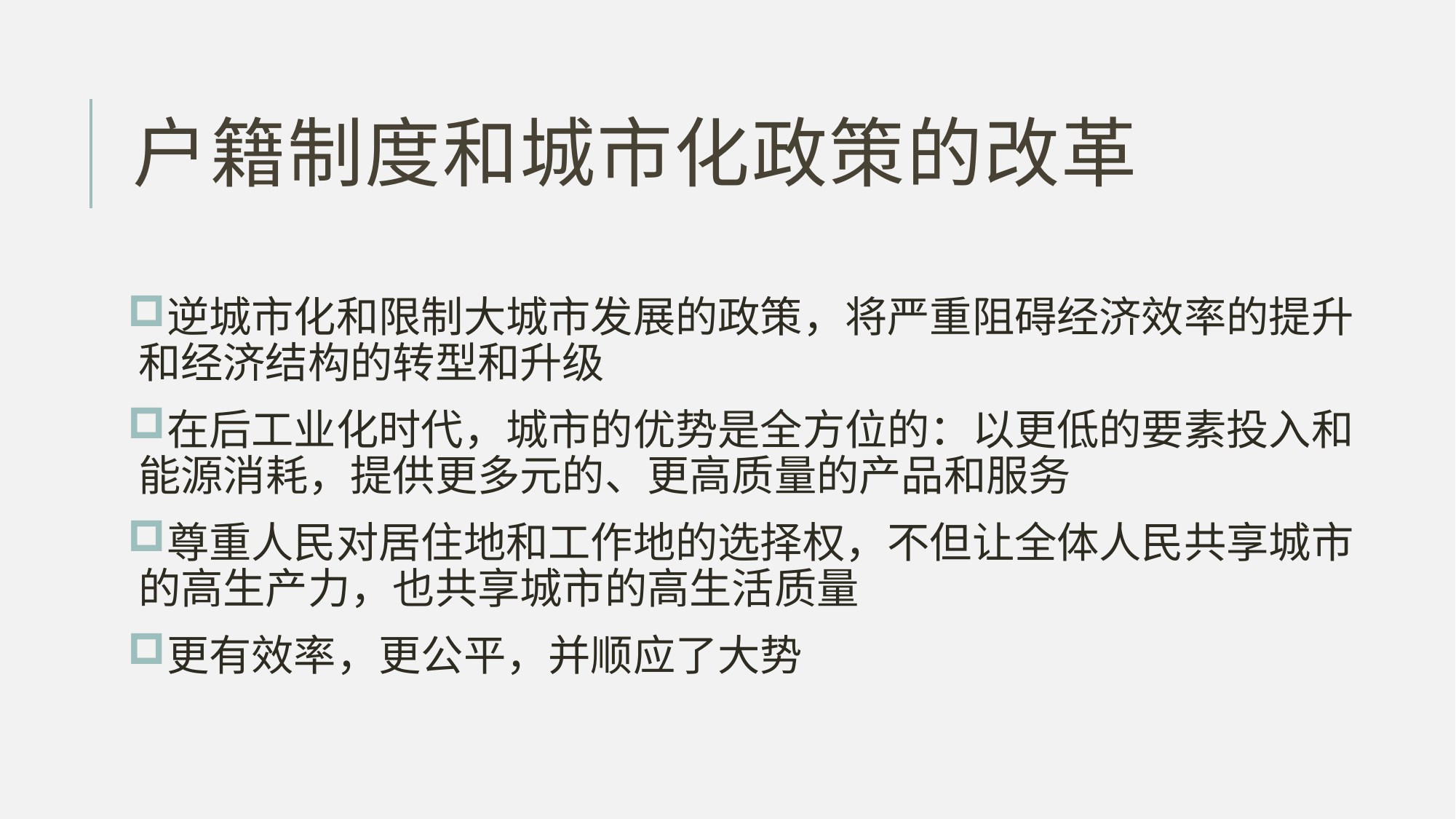

# 户籍制度和城市化政策的改革
逆城市化和限制大城市发展的政策，将严重阻碍经济效率的提升和经济结构的转型和升级
在后工业化时代，城市的优势是全方位的：以更低的要素投入和能源消耗，提供更多元的、更高质量的产品和服务
尊重人民对居住地和工作地的选择权，不但让全体人民共享城市的高生产力，也共享城市的高生活质量
更有效率，更公平，并顺应了大势